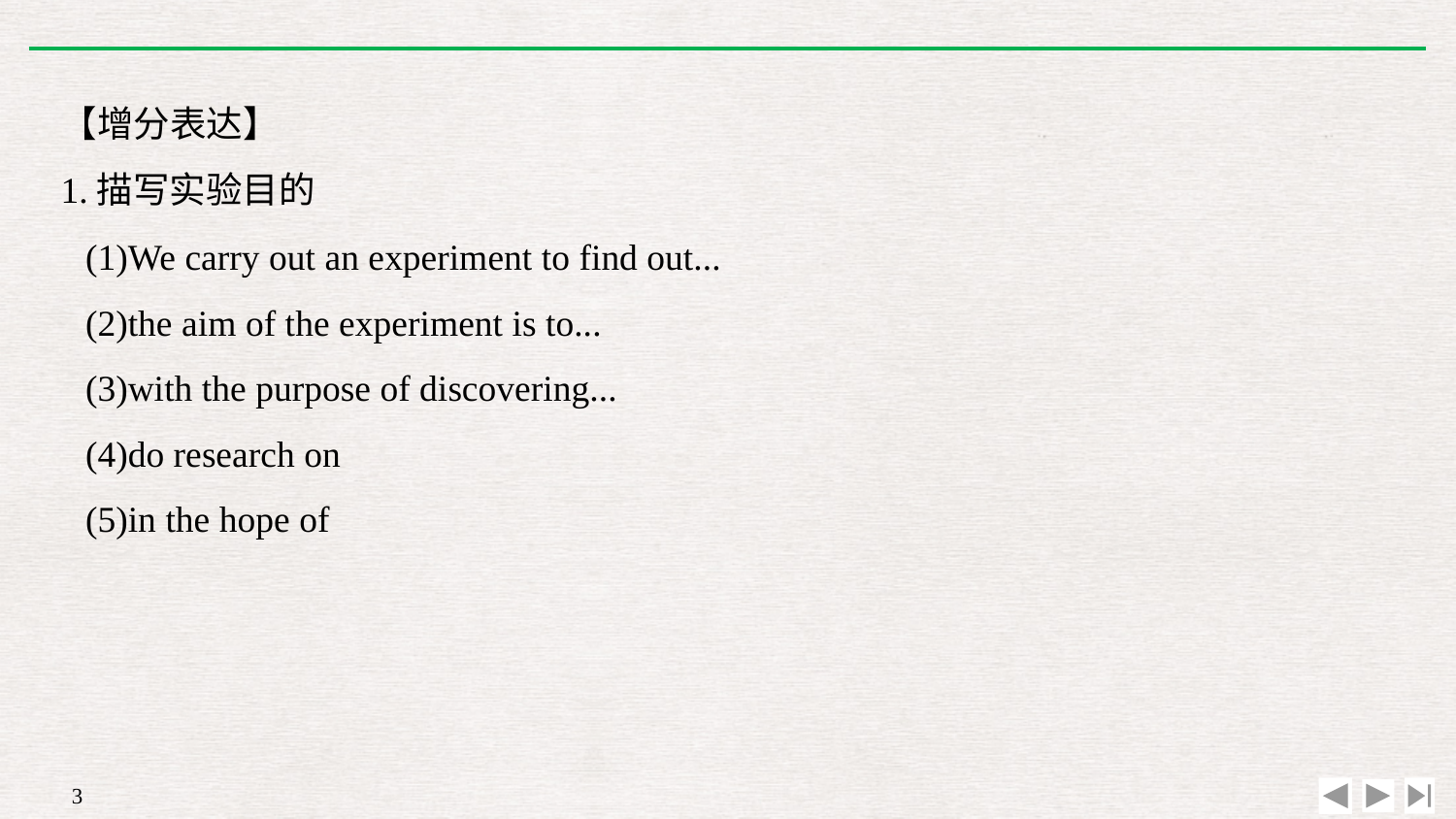

【增分表达】
1.描写实验目的
(1)We carry out an experiment to find out...
(2)the aim of the experiment is to...
(3)with the purpose of discovering...
(4)do research on
(5)in the hope of